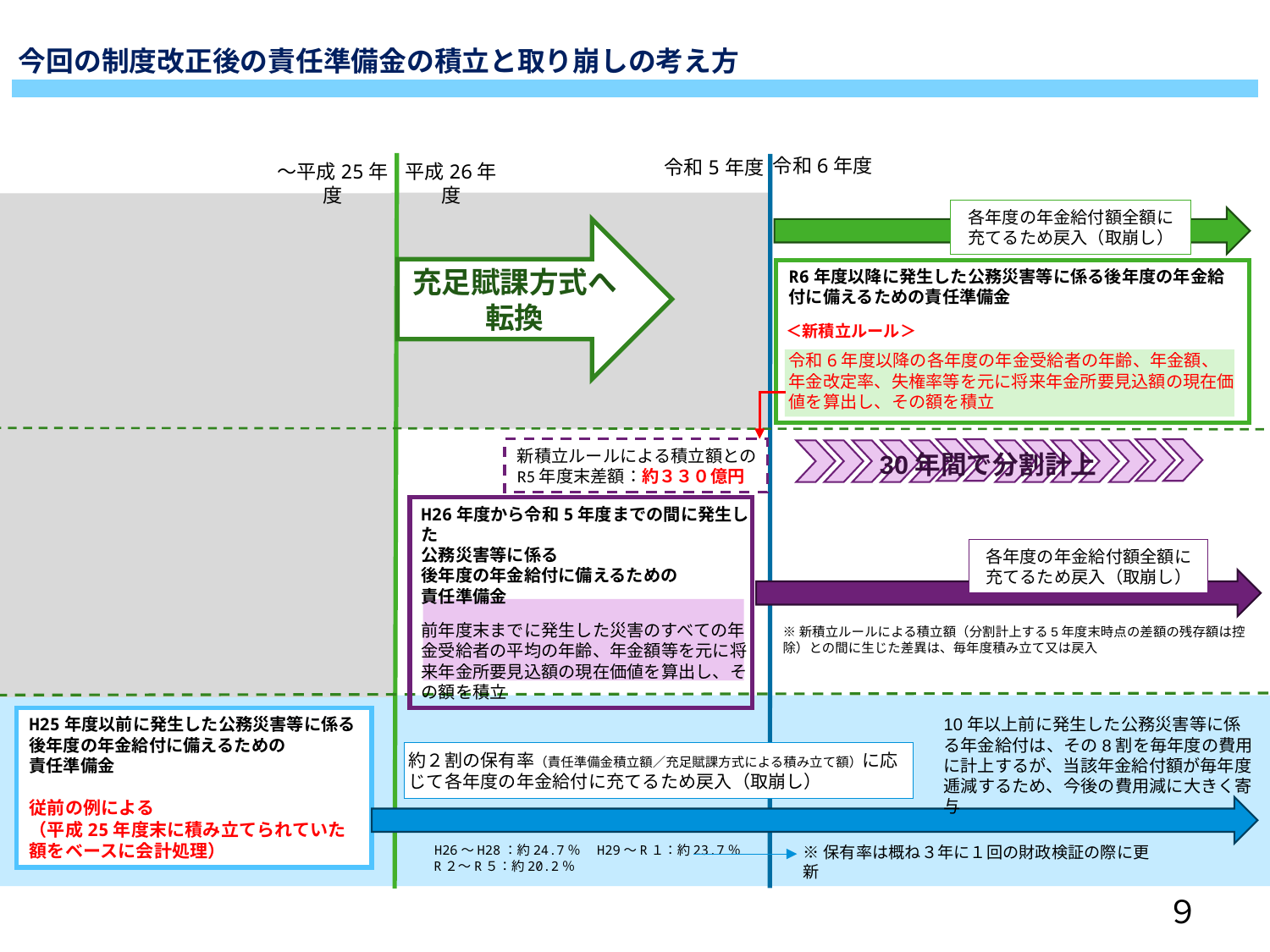

# 今回の制度改正後の責任準備金の積立と取り崩しの考え方
令和6年度
令和5年度
平成26年度
～平成25年度

各年度の年金給付額全額に充てるため戻入（取崩し）

充足賦課方式へ転換
R6年度以降に発生した公務災害等に係る後年度の年金給付に備えるための責任準備金

令和6年度以降の各年度の年金受給者の年齢、年金額、
年金改定率、失権率等を元に将来年金所要見込額の現在価値を算出し、その額を積立

＜新積立ルール＞

新積立ルールによる積立額との
R5年度末差額：約３３０億円

30年間で分割計上
H26年度から令和5年度までの間に発生した
公務災害等に係る
後年度の年金給付に備えるための
責任準備金

前年度末までに発生した災害のすべての年金受給者の平均の年齢、年金額等を元に将来年金所要見込額の現在価値を算出し、その額を積立
各年度の年金給付額全額に充てるため戻入（取崩し）

※新積立ルールによる積立額（分割計上する5年度末時点の差額の残存額は控除）との間に生じた差異は、毎年度積み立て又は戻入

10年以上前に発生した公務災害等に係る年金給付は、その8割を毎年度の費用に計上するが、当該年金給付額が毎年度逓減するため、今後の費用減に大きく寄与
H25年度以前に発生した公務災害等に係る後年度の年金給付に備えるための
責任準備金

従前の例による
（平成25年度末に積み立てられていた額をベースに会計処理）
約２割の保有率（責任準備金積立額／充足賦課方式による積み立て額）に応じて各年度の年金給付に充てるため戻入（取崩し）

※保有率は概ね３年に１回の財政検証の際に更新
　H26～H28：約24.7％　H29～R１：約23.7％
  R２～R５：約20.2％
９